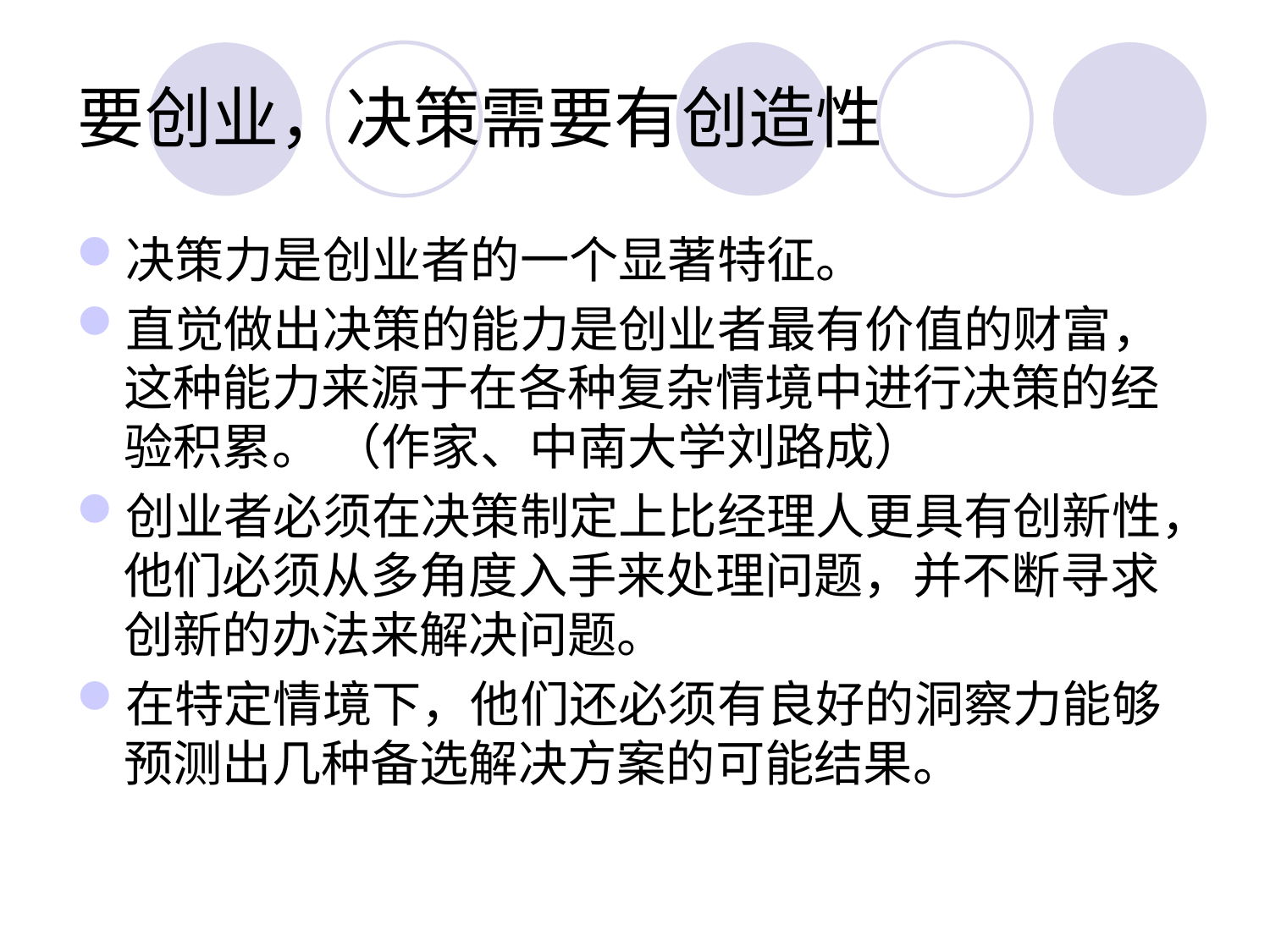

# 要创业，决策需要有创造性
决策力是创业者的一个显著特征。
直觉做出决策的能力是创业者最有价值的财富，这种能力来源于在各种复杂情境中进行决策的经验积累。 （作家、中南大学刘路成）
创业者必须在决策制定上比经理人更具有创新性，他们必须从多角度入手来处理问题，并不断寻求创新的办法来解决问题。
在特定情境下，他们还必须有良好的洞察力能够预测出几种备选解决方案的可能结果。